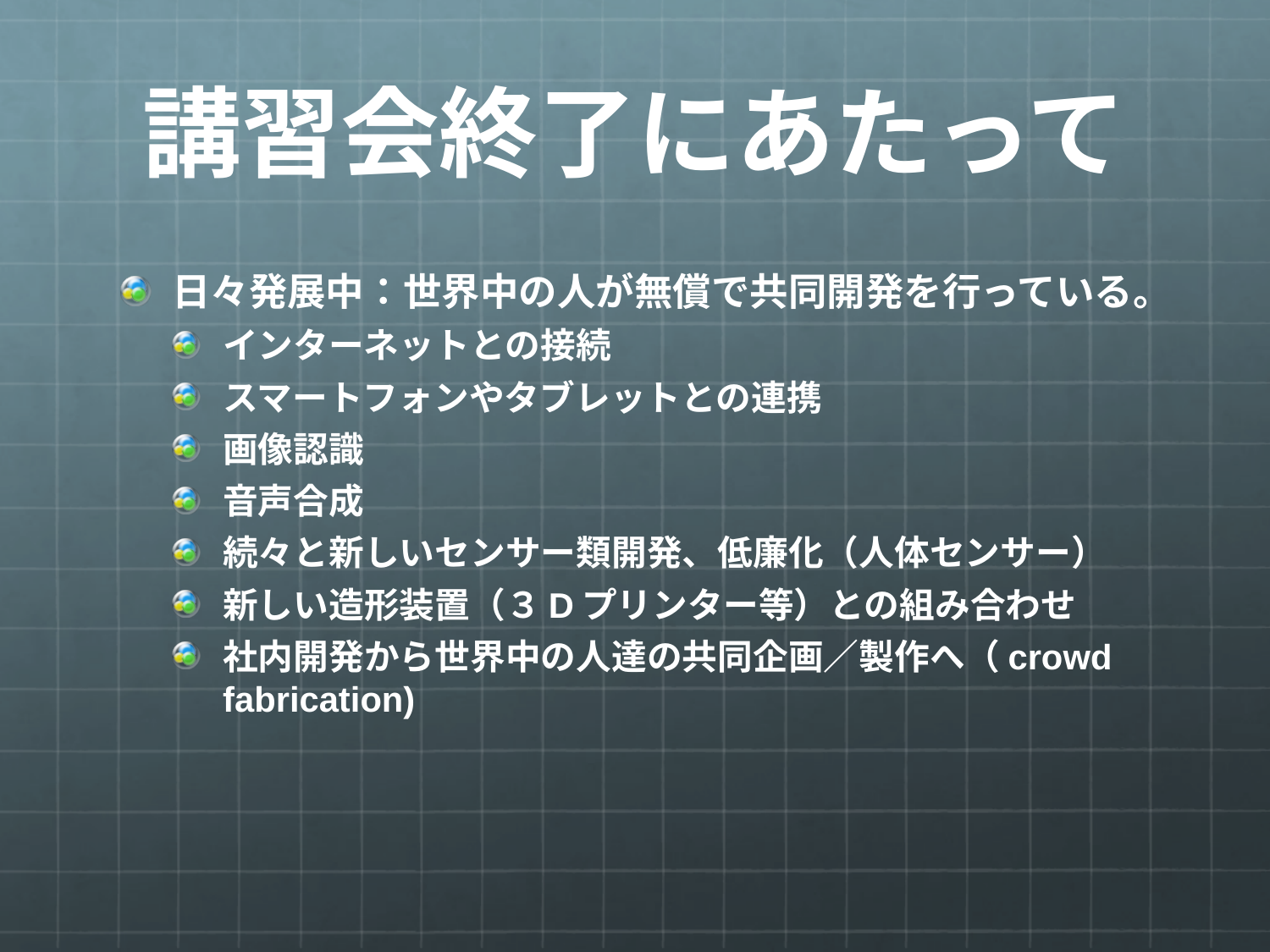

# 講習会終了にあたって
日々発展中：世界中の人が無償で共同開発を行っている。
インターネットとの接続
スマートフォンやタブレットとの連携
画像認識
音声合成
続々と新しいセンサー類開発、低廉化（人体センサー）
新しい造形装置（３Dプリンター等）との組み合わせ
社内開発から世界中の人達の共同企画／製作へ（crowd fabrication)